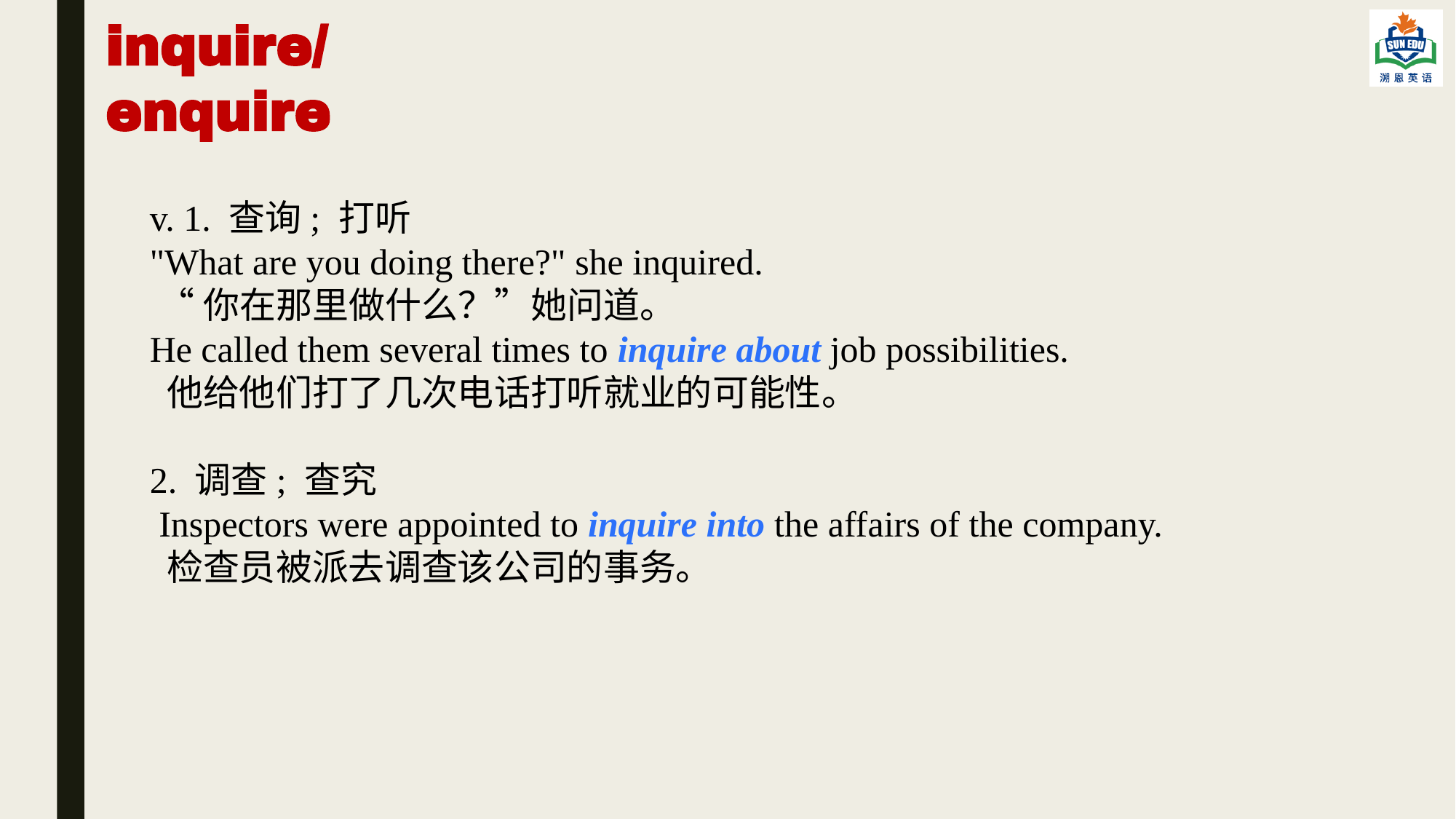

inquire/ enquire
v. 1. 查询; 打听
"What are you doing there?" she inquired.
 “你在那里做什么？”她问道。
He called them several times to inquire about job possibilities.
 他给他们打了几次电话打听就业的可能性。

2. 调查; 查究
 Inspectors were appointed to inquire into the affairs of the company.
 检查员被派去调查该公司的事务。